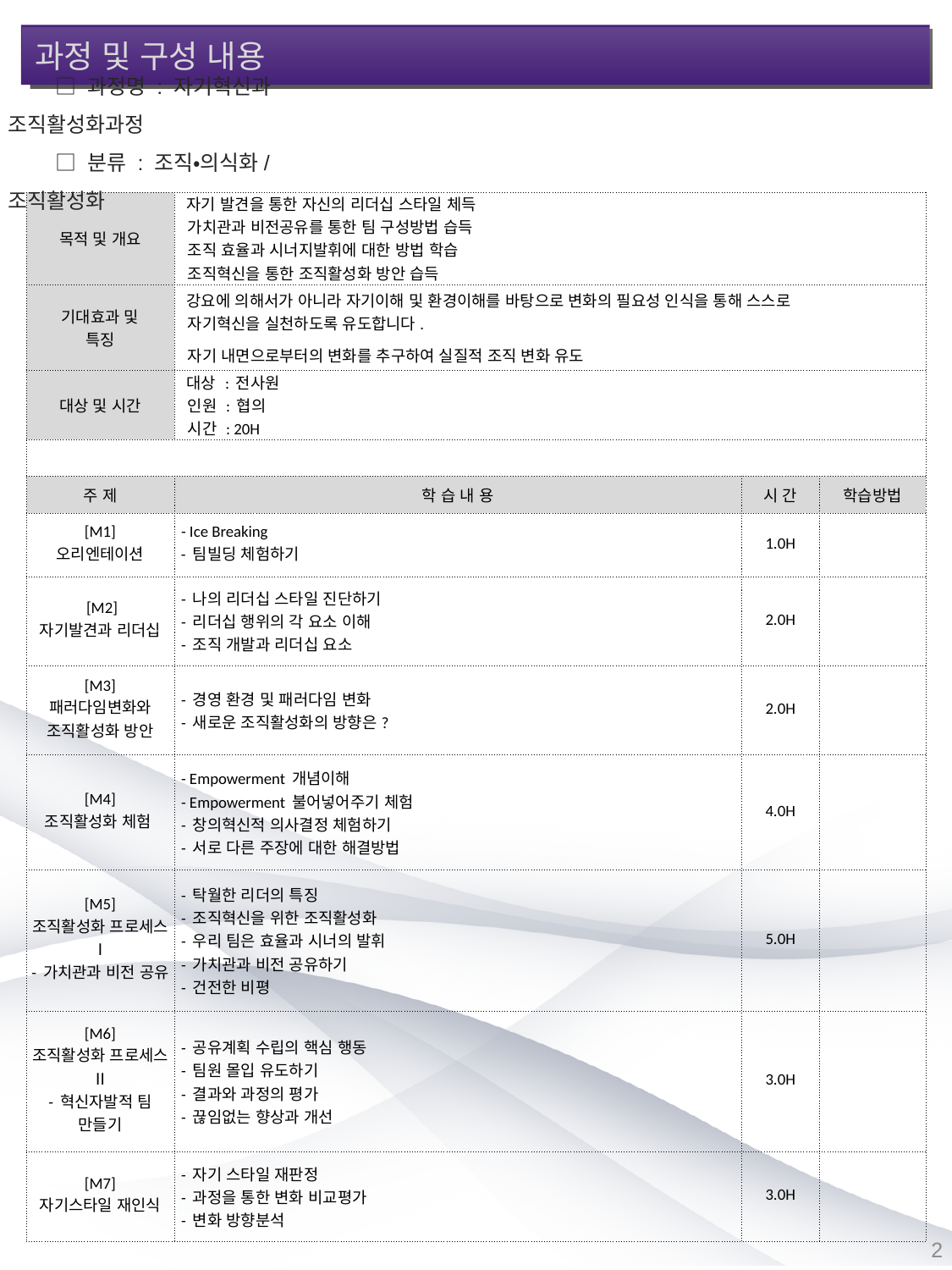

과정 및 구성 내용
□ 과정명 : 자기혁신과 조직활성화과정
□ 분류 : 조직•의식화/조직활성화
| 목적 및 개요 | 자기 발견을 통한 자신의 리더십 스타일 체득 가치관과 비전공유를 통한 팀 구성방법 습득 조직 효율과 시너지발휘에 대한 방법 학습 조직혁신을 통한 조직활성화 방안 습득 |  |  |
| --- | --- | --- | --- |
| 기대효과 및 특징 | 강요에 의해서가 아니라 자기이해 및 환경이해를 바탕으로 변화의 필요성 인식을 통해 스스로 자기혁신을 실천하도록 유도합니다. 자기 내면으로부터의 변화를 추구하여 실질적 조직 변화 유도 |  |  |
| 대상 및 시간 | 대상 : 전사원 인원 : 협의 시간 : 20H |  |  |
|  |  |  |  |
| 주 제 | 학 습 내 용 | 시 간 | 학습방법 |
| [M1] 오리엔테이션 | - Ice Breaking - 팀빌딩 체험하기 | 1.0H |  |
| [M2] 자기발견과 리더십 | - 나의 리더십 스타일 진단하기 - 리더십 행위의 각 요소 이해 - 조직 개발과 리더십 요소 | 2.0H |  |
| [M3] 패러다임변화와 조직활성화 방안 | - 경영 환경 및 패러다임 변화 - 새로운 조직활성화의 방향은? | 2.0H |  |
| [M4] 조직활성화 체험 | - Empowerment 개념이해 - Empowerment 불어넣어주기 체험 - 창의혁신적 의사결정 체험하기 - 서로 다른 주장에 대한 해결방법 | 4.0H |  |
| [M5] 조직활성화 프로세스Ⅰ - 가치관과 비전 공유 | - 탁월한 리더의 특징 - 조직혁신을 위한 조직활성화 - 우리 팀은 효율과 시너의 발휘 - 가치관과 비전 공유하기 - 건전한 비평 | 5.0H |  |
| [M6] 조직활성화 프로세스Ⅱ - 혁신자발적 팀 만들기 | - 공유계획 수립의 핵심 행동 - 팀원 몰입 유도하기 - 결과와 과정의 평가 - 끊임없는 향상과 개선 | 3.0H |  |
| [M7] 자기스타일 재인식 | - 자기 스타일 재판정 - 과정을 통한 변화 비교평가 - 변화 방향분석 | 3.0H |  |
2